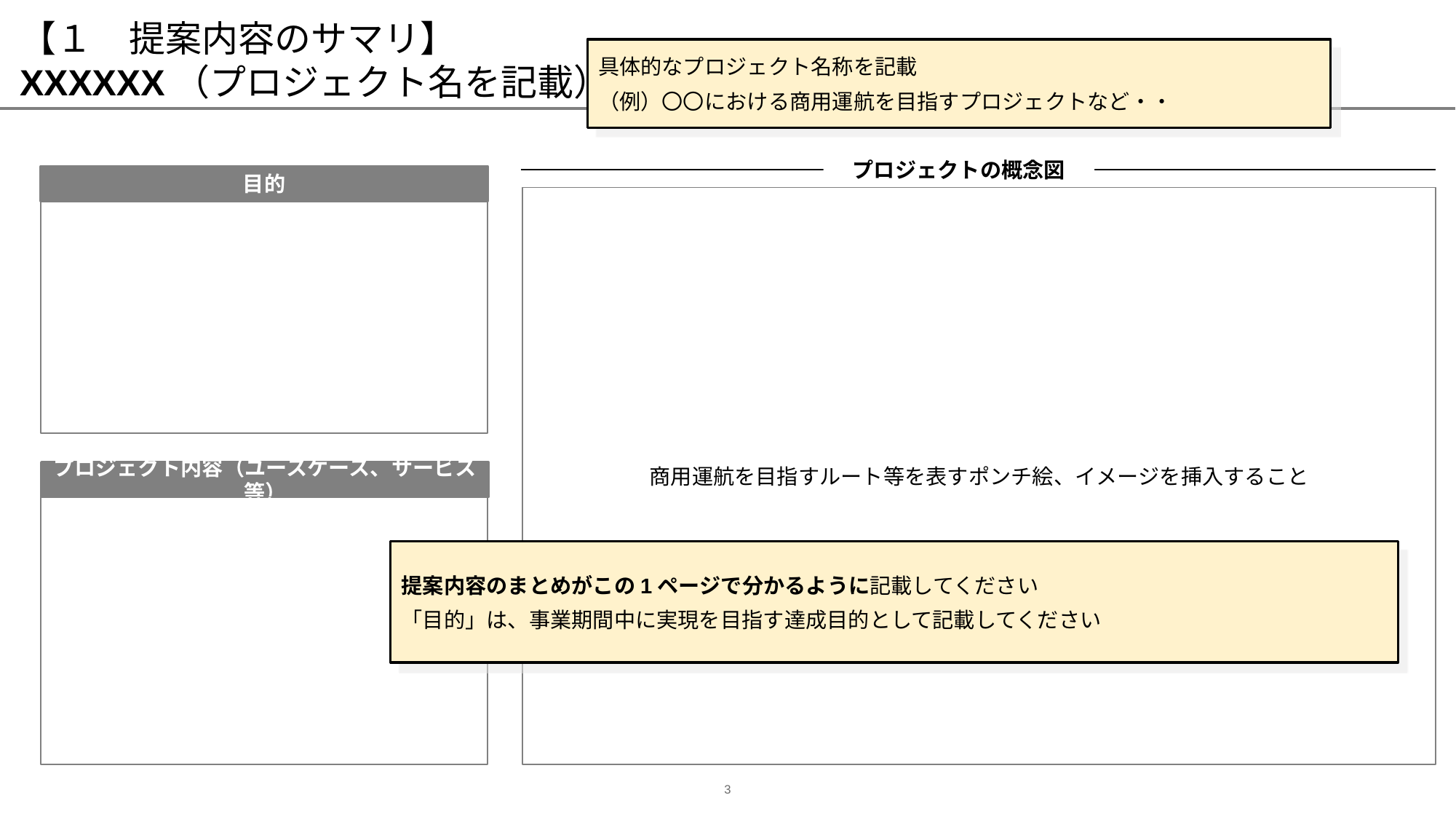

# 【１　提案内容のサマリ】 XXXXXX（プロジェクト名を記載）
具体的なプロジェクト名称を記載
（例）〇〇における商用運航を目指すプロジェクトなど・・
プロジェクトの概念図
目的
商用運航を目指すルート等を表すポンチ絵、イメージを挿入すること

プロジェクト内容（ユースケース、サービス等）

提案内容のまとめがこの1ページで分かるように記載してください
「目的」は、事業期間中に実現を目指す達成目的として記載してください